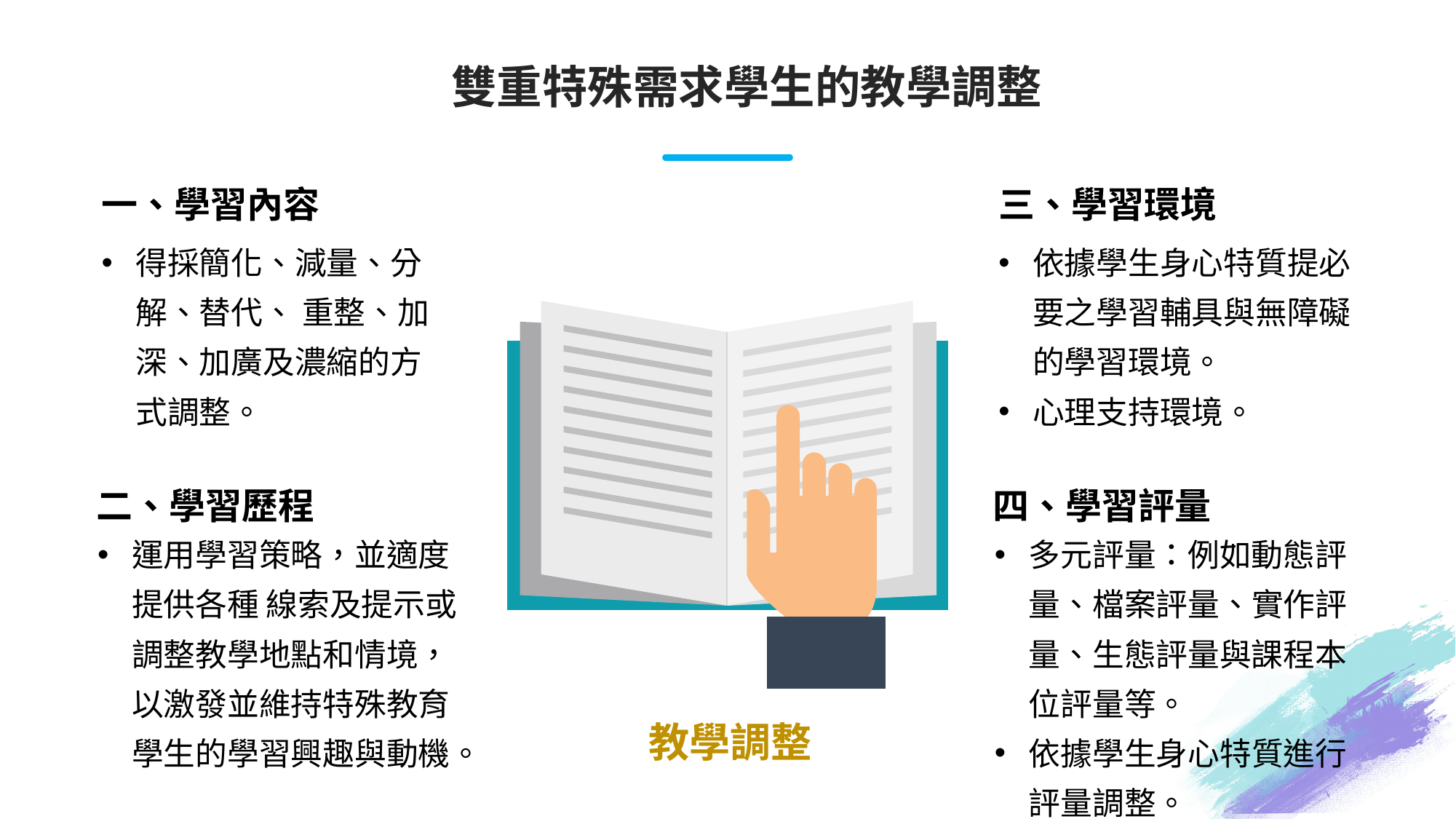

雙重特殊需求學生的教學調整

一、學習內容
三、學習環境
得採簡化、減量、分解、替代、 重整、加深、加廣及濃縮的方式調整。
依據學生身心特質提必要之學習輔具與無障礙的學習環境。
心理支持環境。

二、學習歷程
四、學習評量
運用學習策略，並適度提供各種 線索及提示或調整教學地點和情境，以激發並維持特殊教育學生的學習興趣與動機。
多元評量：例如動態評量、檔案評量、實作評量、生態評量與課程本位評量等。
依據學生身心特質進行評量調整。
教學調整